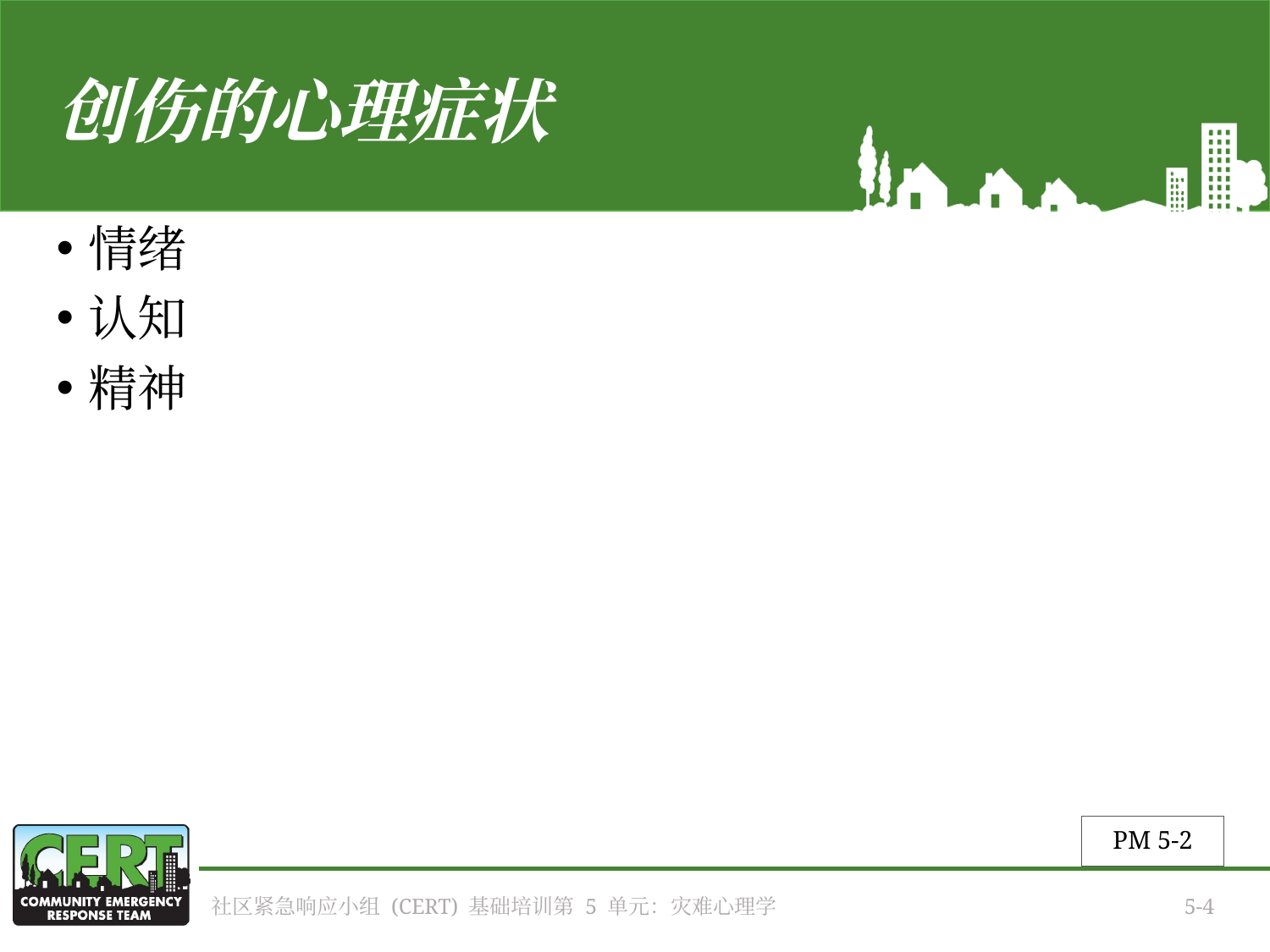

# 创伤的心理症状
情绪
认知
精神
PM 5-2
社区紧急响应小组 (CERT) 基础培训第 5 单元：灾难心理学
5-4